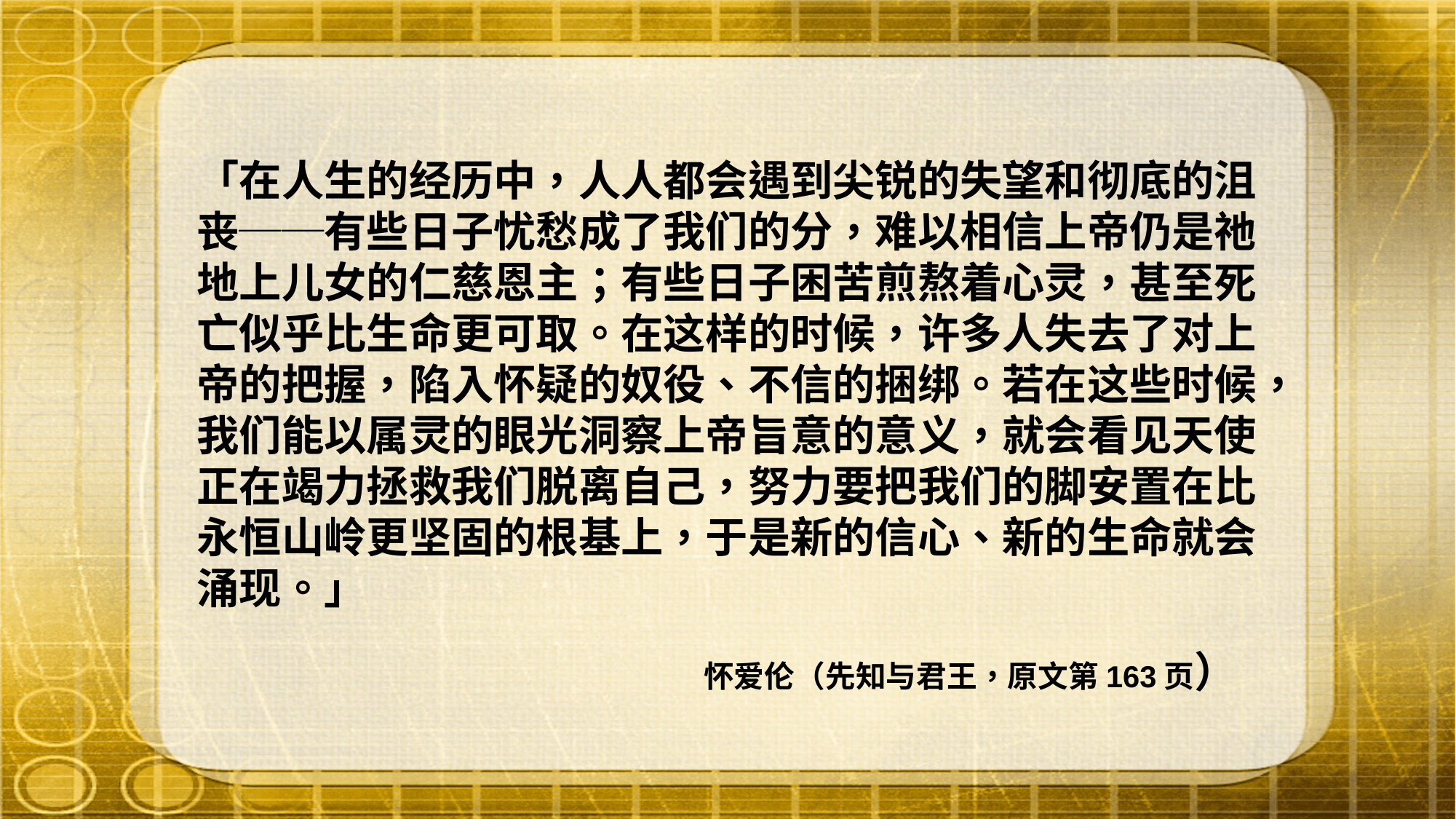

「在人生的经历中，人人都会遇到尖锐的失望和彻底的沮丧──有些日子忧愁成了我们的分，难以相信上帝仍是祂地上儿女的仁慈恩主；有些日子困苦煎熬着心灵，甚至死亡似乎比生命更可取。在这样的时候，许多人失去了对上帝的把握，陷入怀疑的奴役、不信的捆绑。若在这些时候，我们能以属灵的眼光洞察上帝旨意的意义，就会看见天使正在竭力拯救我们脱离自己，努力要把我们的脚安置在比永恒山岭更坚固的根基上，于是新的信心、新的生命就会涌现。」
怀爱伦（先知与君王，原文第163页）